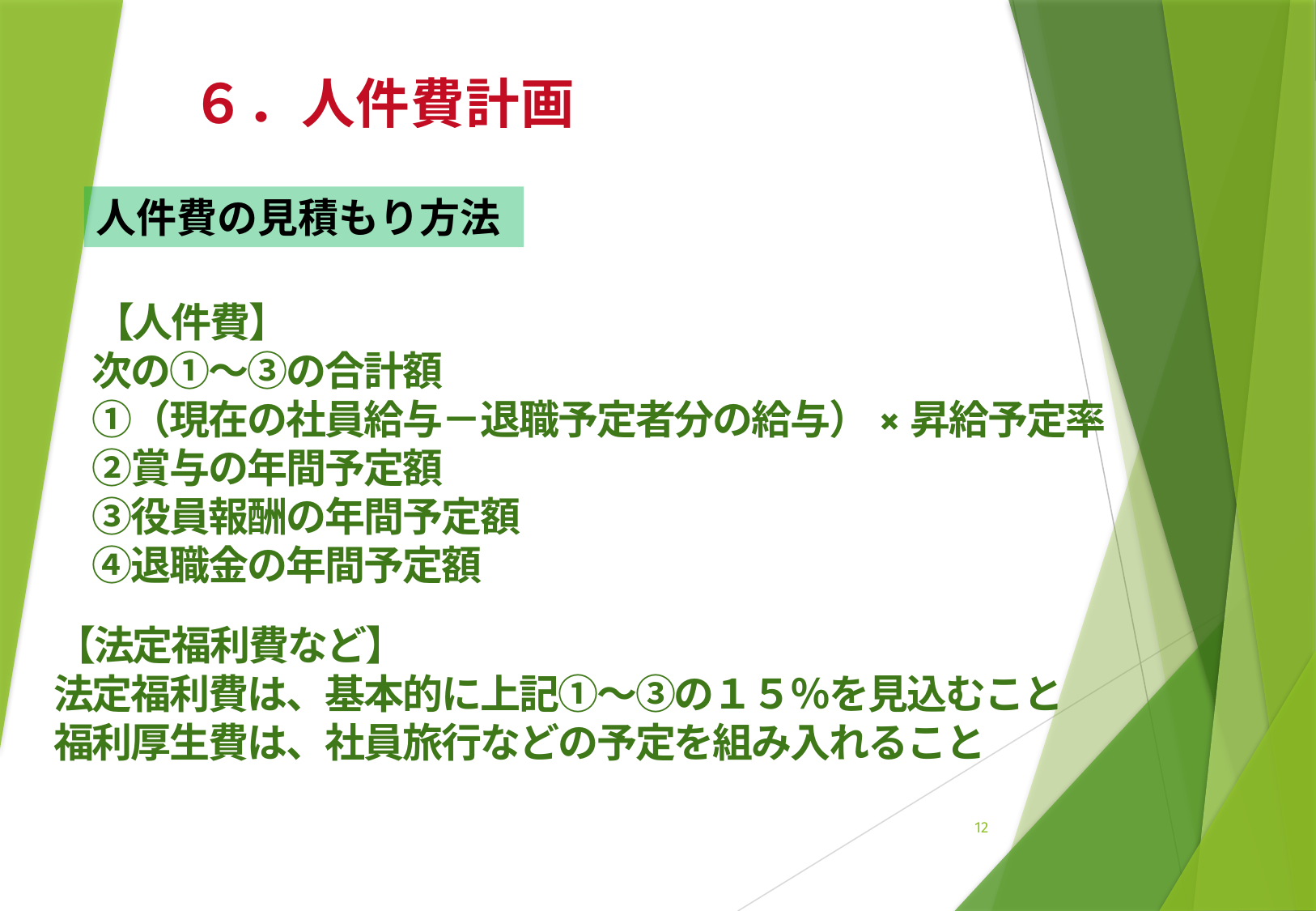

６．人件費計画
人件費の見積もり方法
　　【人件費】
　　次の①～③の合計額
　　①（現在の社員給与－退職予定者分の給与）×昇給予定率
　　②賞与の年間予定額
　　③役員報酬の年間予定額
　　④退職金の年間予定額
　【法定福利費など】
　法定福利費は、基本的に上記①～③の１５％を見込むこと
　福利厚生費は、社員旅行などの予定を組み入れること

12